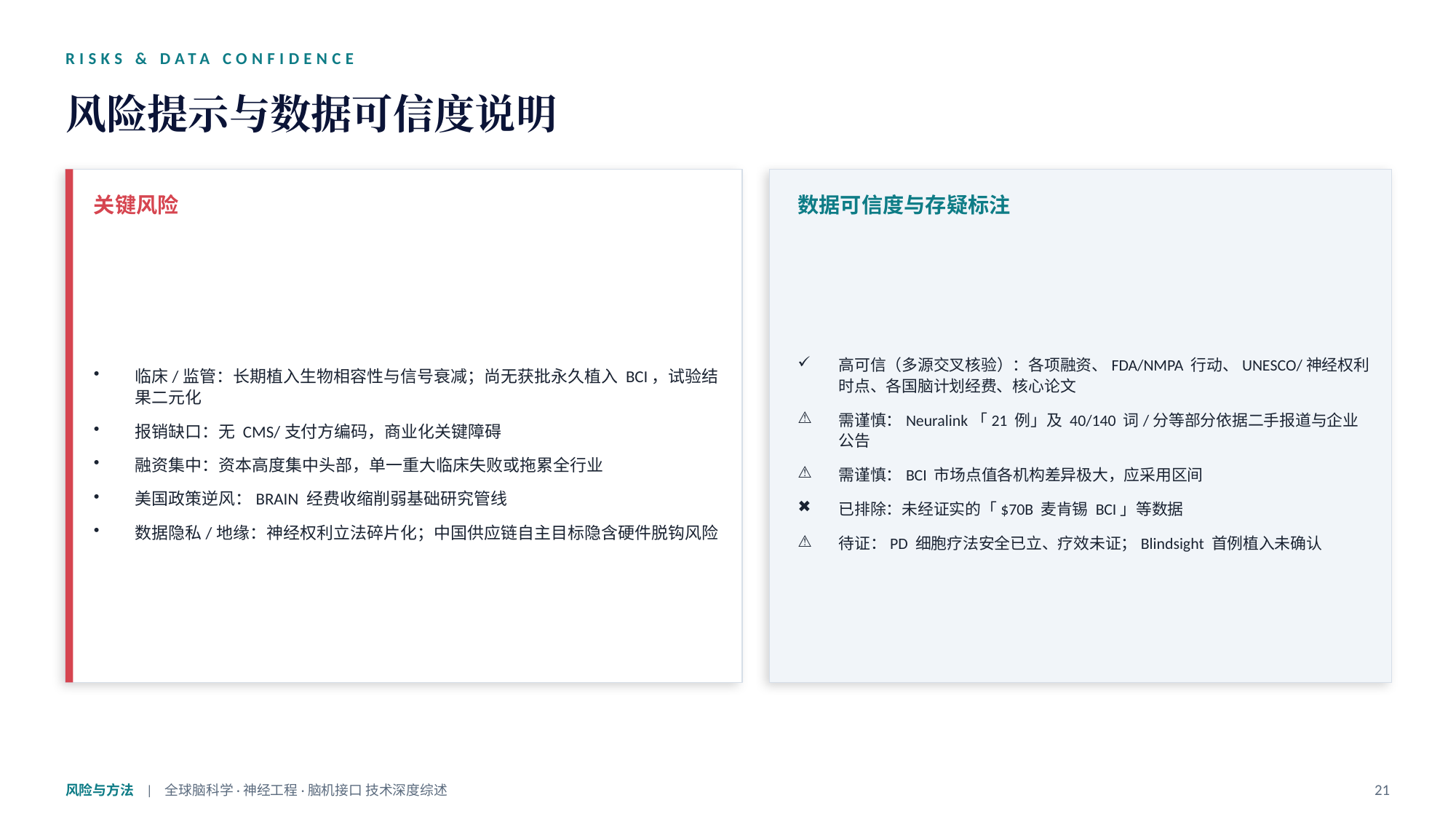

RISKS & DATA CONFIDENCE
风险提示与数据可信度说明

关键风险
数据可信度与存疑标注
临床/监管：长期植入生物相容性与信号衰减；尚无获批永久植入 BCI，试验结果二元化
报销缺口：无 CMS/支付方编码，商业化关键障碍
融资集中：资本高度集中头部，单一重大临床失败或拖累全行业
美国政策逆风：BRAIN 经费收缩削弱基础研究管线
数据隐私/地缘：神经权利立法碎片化；中国供应链自主目标隐含硬件脱钩风险
高可信（多源交叉核验）：各项融资、FDA/NMPA 行动、UNESCO/神经权利时点、各国脑计划经费、核心论文
需谨慎：Neuralink「21 例」及 40/140 词/分等部分依据二手报道与企业公告
需谨慎：BCI 市场点值各机构差异极大，应采用区间
已排除：未经证实的「$70B 麦肯锡 BCI」等数据
待证：PD 细胞疗法安全已立、疗效未证；Blindsight 首例植入未确认
风险与方法   |   全球脑科学·神经工程·脑机接口 技术深度综述
21